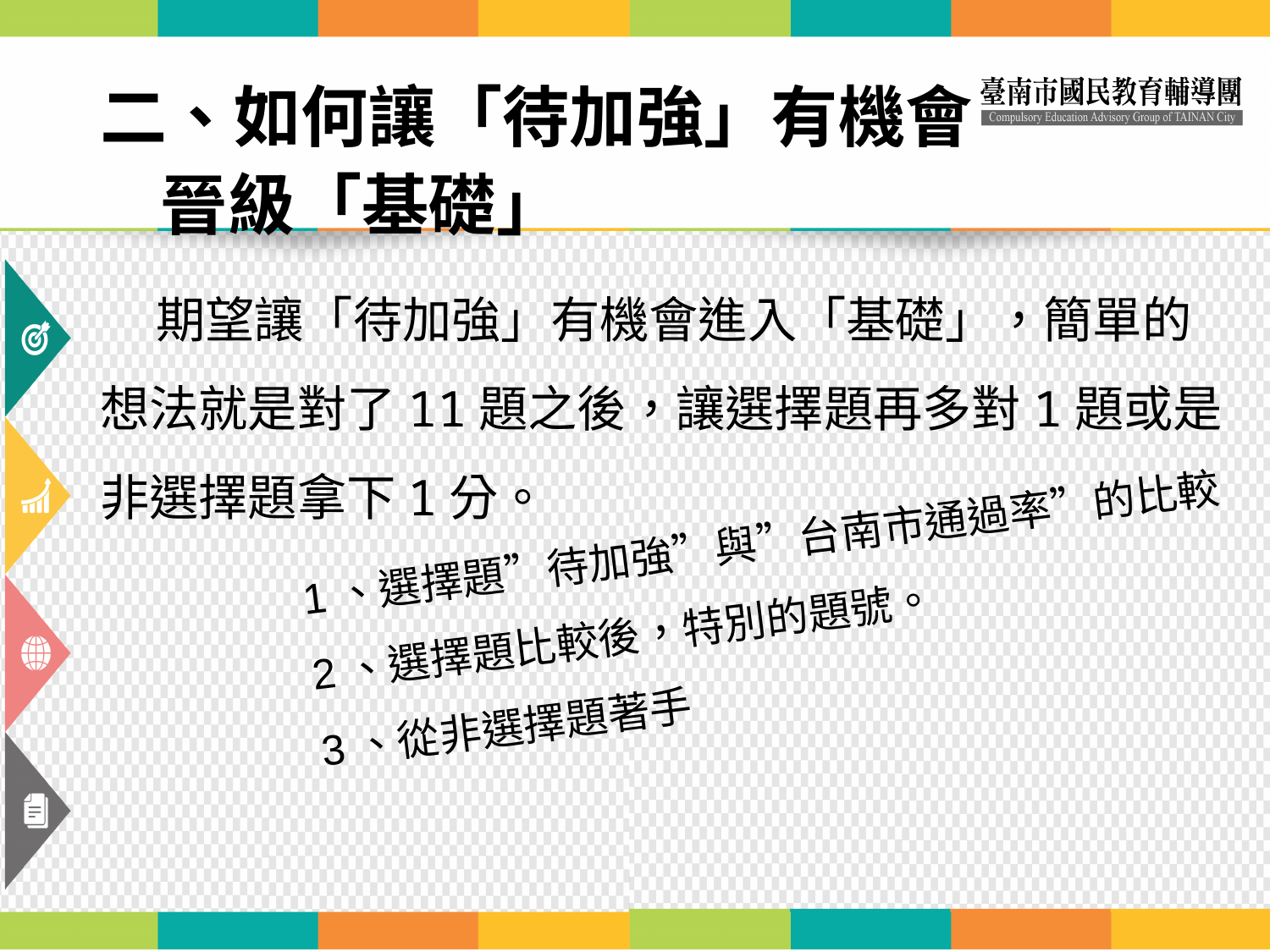

# 二、如何讓「待加強」有機會 晉級「基礎」
    期望讓「待加強」有機會進入「基礎」，簡單的想法就是對了11題之後，讓選擇題再多對1題或是非選擇題拿下1分。
1、選擇題”待加強”與”台南市通過率”的比較
2、選擇題比較後，特別的題號。
3、從非選擇題著手